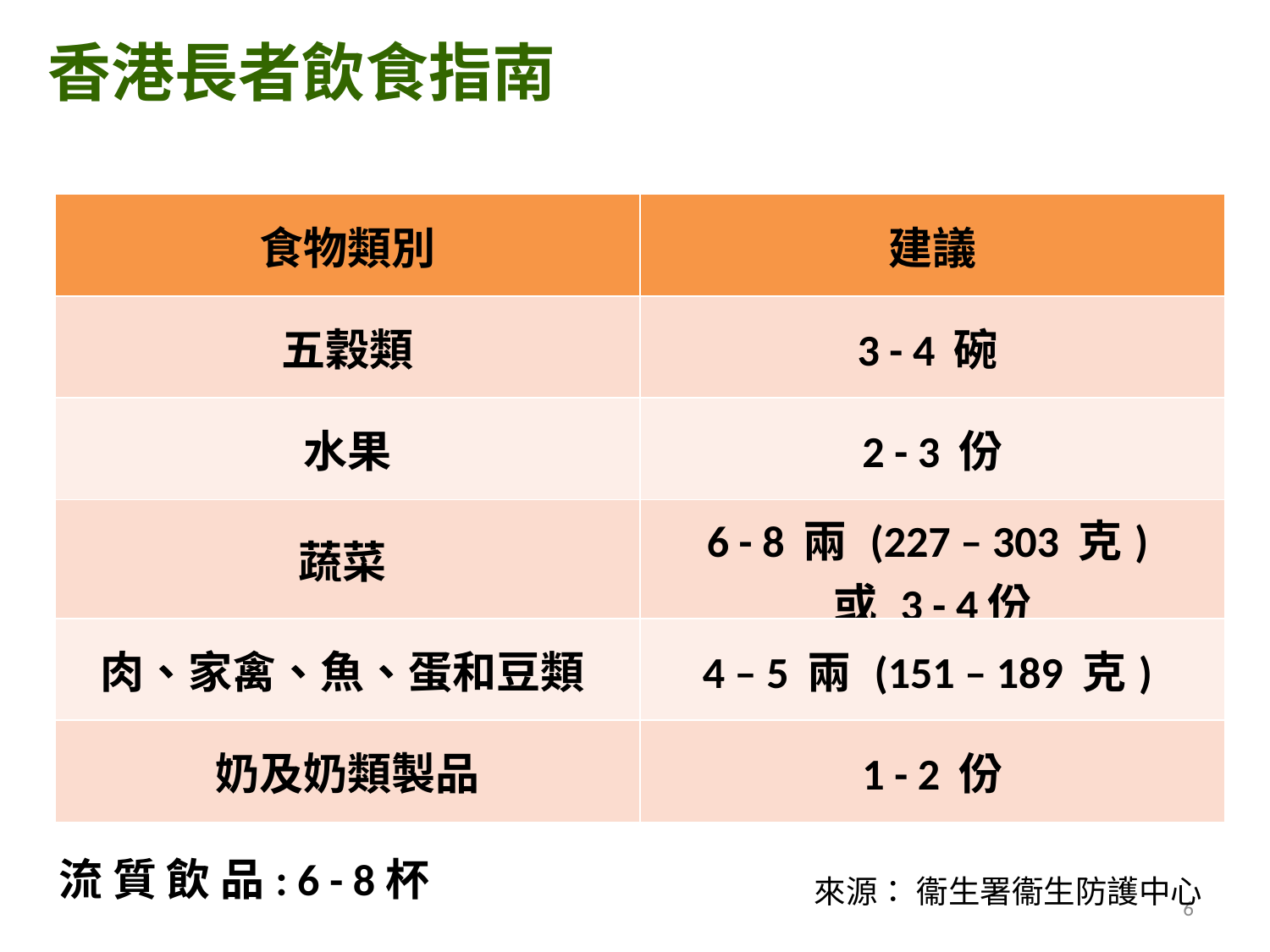

香港長者飲食指南
| 食物類別 | 建議 |
| --- | --- |
| 五穀類 | 3 - 4 碗 |
| 水果 | 2 - 3 份 |
| 蔬菜 | 6 - 8 兩 (227 – 303 克) 或 3 - 4份 |
| 肉、家禽、魚、蛋和豆類 | 4 – 5 兩 (151 – 189 克) |
| 奶及奶類製品 | 1 - 2 份 |
流 質 飲 品: 6 - 8杯
來源： 衞生署衞生防護中心
6